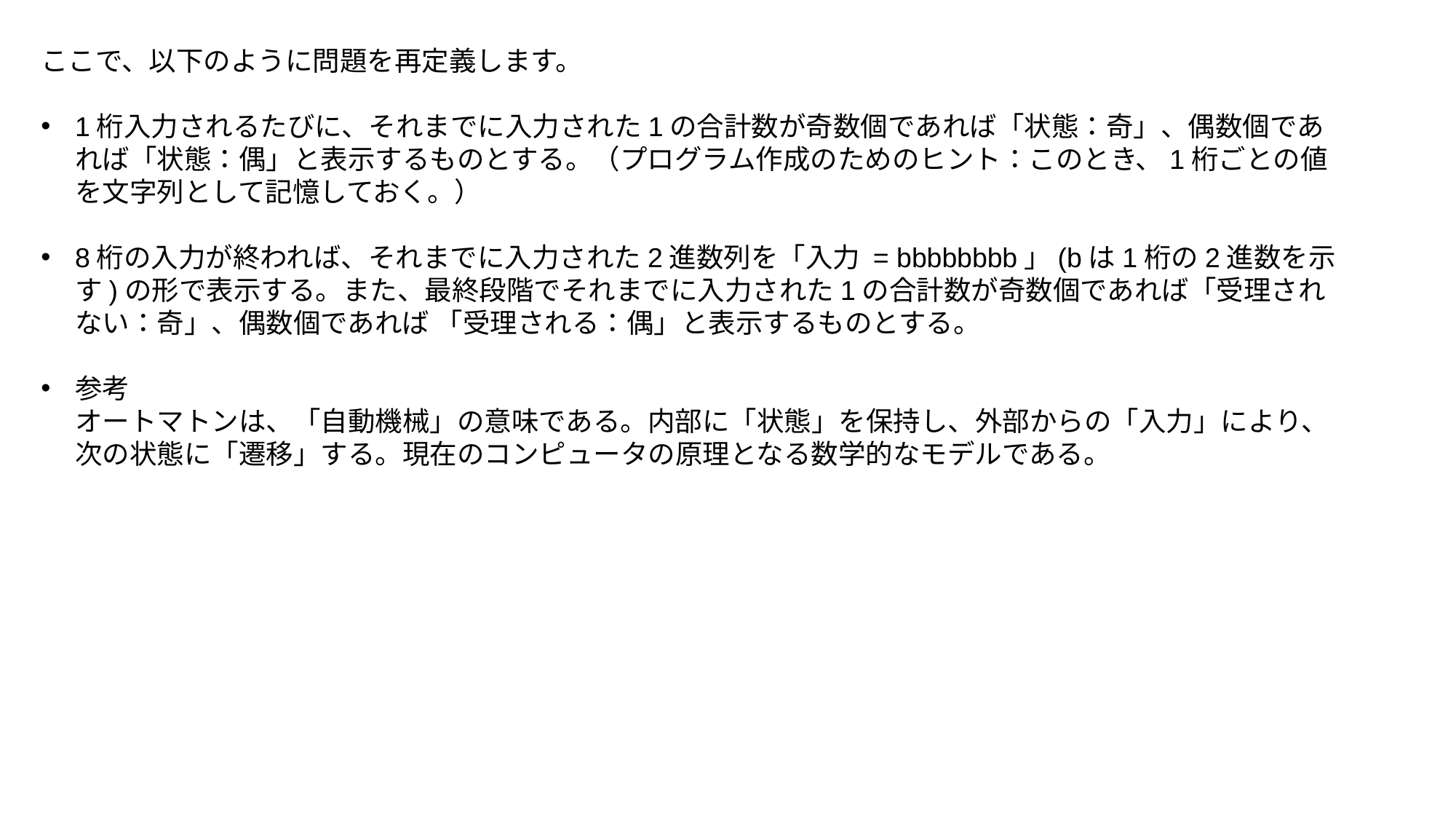

ここで、以下のように問題を再定義します。

1桁入力されるたびに、それまでに入力された1の合計数が奇数個であれば「状態：奇」、偶数個であれば「状態：偶」と表示するものとする。（プログラム作成のためのヒント：このとき、1桁ごとの値を文字列として記憶しておく。）

8桁の入力が終われば、それまでに入力された2進数列を「入力 = bbbbbbbb」(bは1桁の2進数を示す)の形で表示する。また、最終段階でそれまでに入力された1の合計数が奇数個であれば「受理されない：奇」、偶数個であれば 「受理される：偶」と表示するものとする。

参考
オートマトンは、「自動機械」の意味である。内部に「状態」を保持し、外部からの「入力」により、次の状態に「遷移」する。現在のコンピュータの原理となる数学的なモデルである。